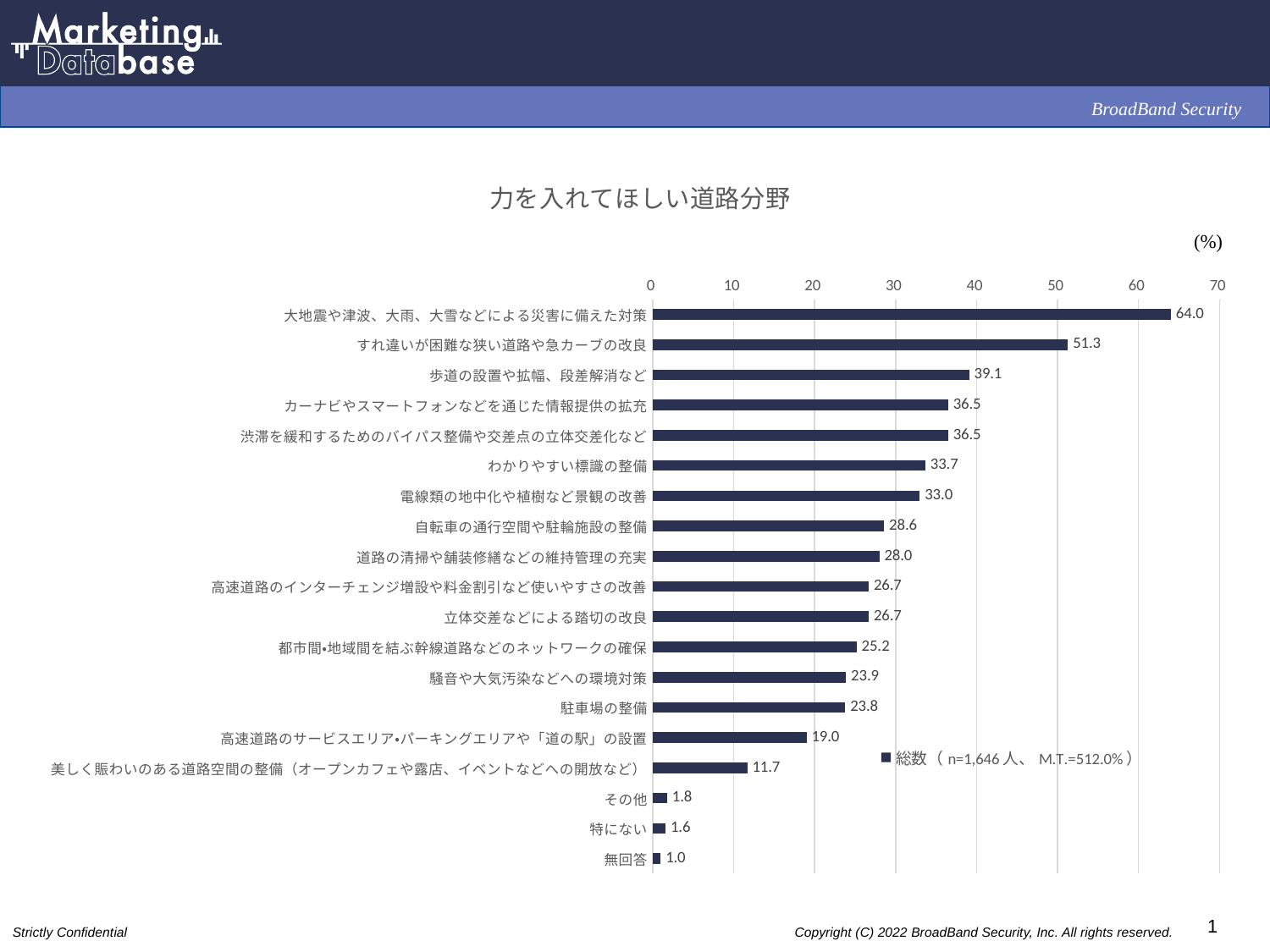

### Chart: 力を入れてほしい道路分野

| Category | 総数（n=1,646人、M.T.=512.0%） |
|---|---|
| 大地震や津波、大雨、大雪などによる災害に備えた対策 | 64.0 |
| すれ違いが困難な狭い道路や急カーブの改良 | 51.3 |
| 歩道の設置や拡幅、段差解消など | 39.1 |
| カーナビやスマートフォンなどを通じた情報提供の拡充 | 36.5 |
| 渋滞を緩和するためのバイパス整備や交差点の立体交差化など | 36.5 |
| わかりやすい標識の整備 | 33.7 |
| 電線類の地中化や植樹など景観の改善 | 33.0 |
| 自転車の通行空間や駐輪施設の整備 | 28.6 |
| 道路の清掃や舗装修繕などの維持管理の充実 | 28.0 |
| 高速道路のインターチェンジ増設や料金割引など使いやすさの改善 | 26.7 |
| 立体交差などによる踏切の改良 | 26.7 |
| 都市間・地域間を結ぶ幹線道路などのネットワークの確保 | 25.2 |
| 騒音や大気汚染などへの環境対策 | 23.9 |
| 駐車場の整備 | 23.8 |
| 高速道路のサービスエリア・パーキングエリアや「道の駅」の設置 | 19.0 |
| 美しく賑わいのある道路空間の整備（オープンカフェや露店、イベントなどへの開放など） | 11.7 |
| その他 | 1.8 |
| 特にない | 1.6 |
| 無回答 | 1.0 |